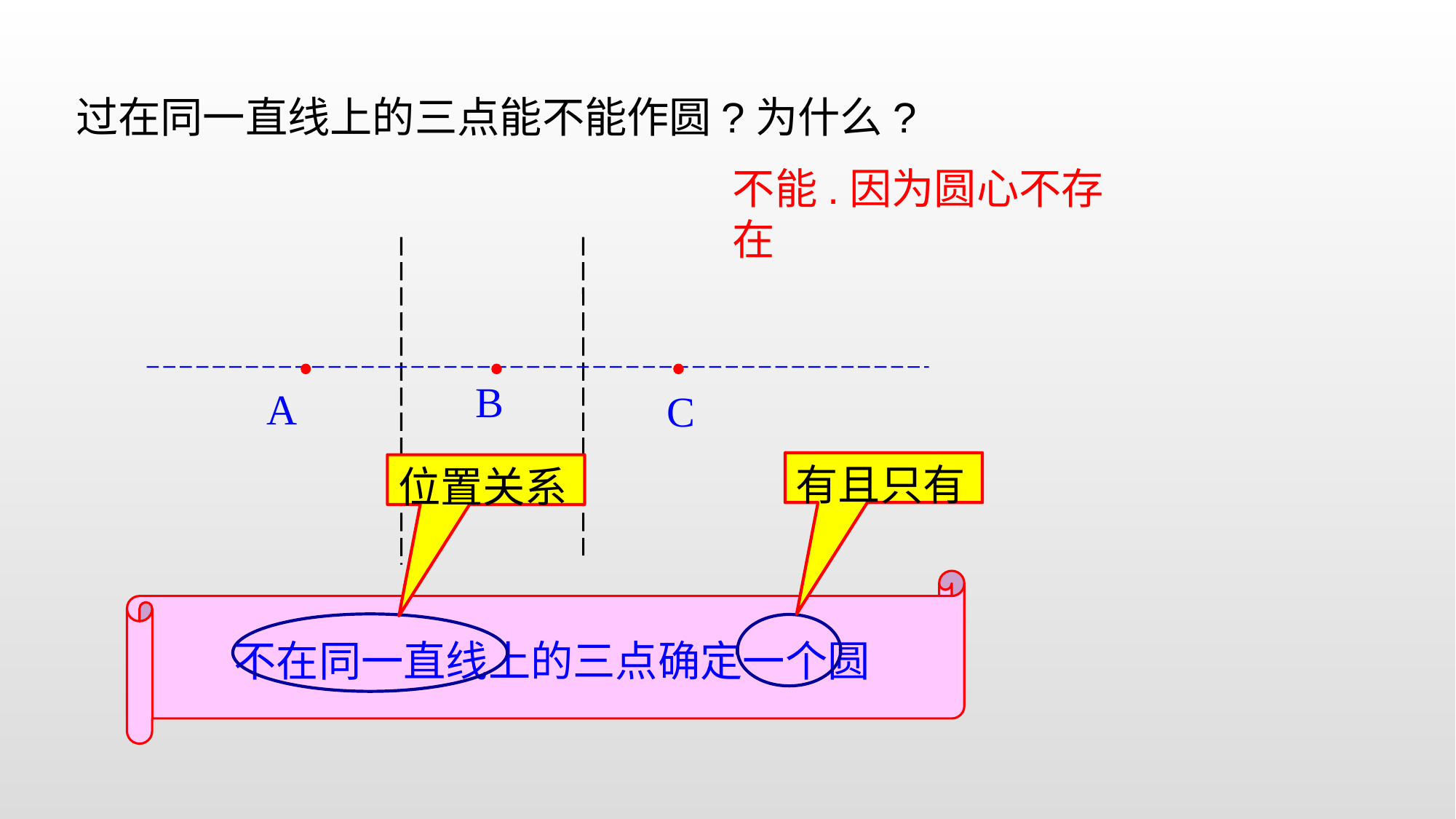

过在同一直线上的三点能不能作圆?为什么?
不能.因为圆心不存在

B
A
C
有且只有

位置关系

不在同一直线上的三点确定一个圆